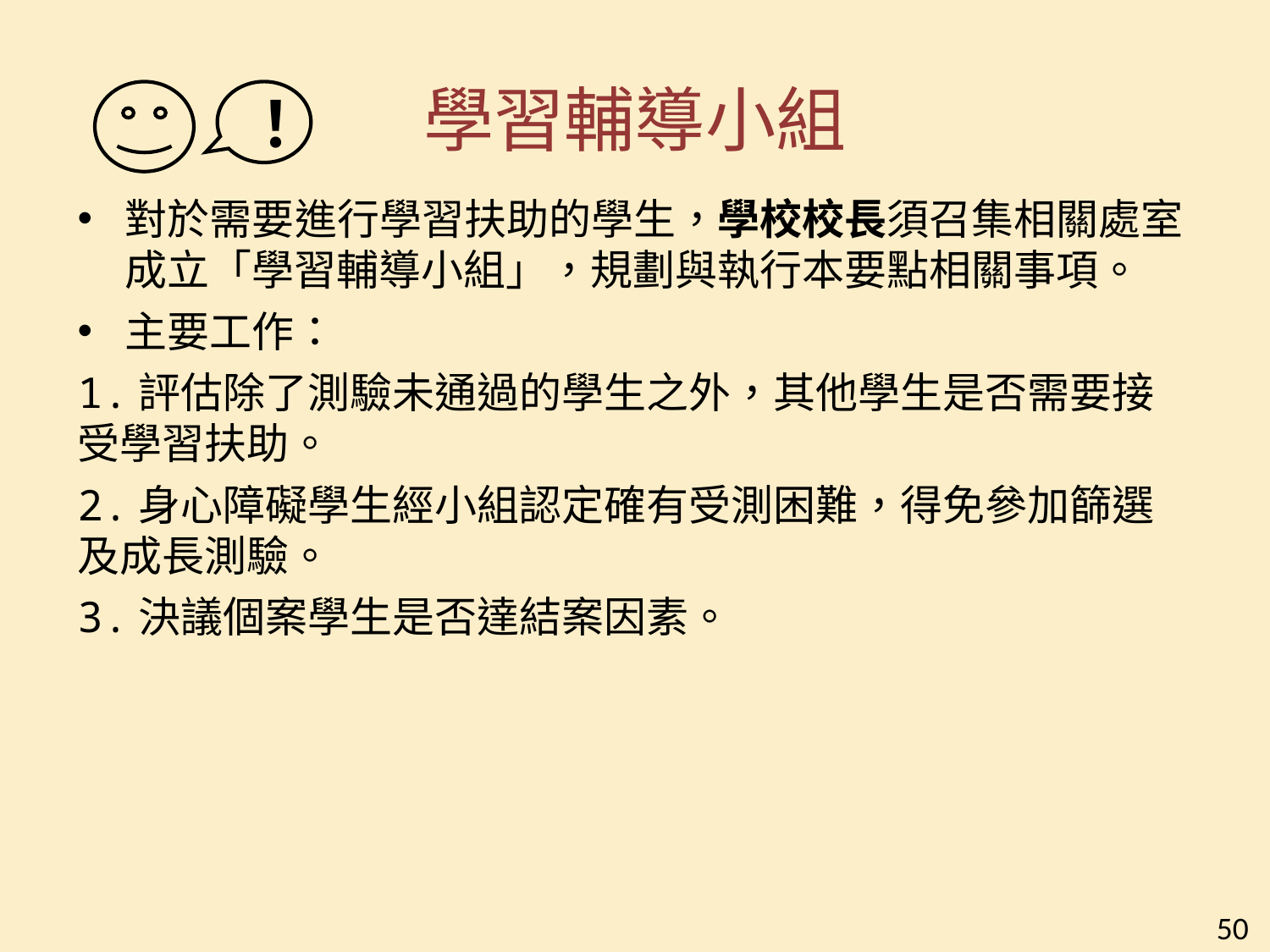

# 學習輔導小組

！
對於需要進行學習扶助的學生，學校校長須召集相關處室成立「學習輔導小組」，規劃與執行本要點相關事項。
主要工作：
1.評估除了測驗未通過的學生之外，其他學生是否需要接受學習扶助。
2.身心障礙學生經小組認定確有受測困難，得免參加篩選及成長測驗。
3.決議個案學生是否達結案因素。
50